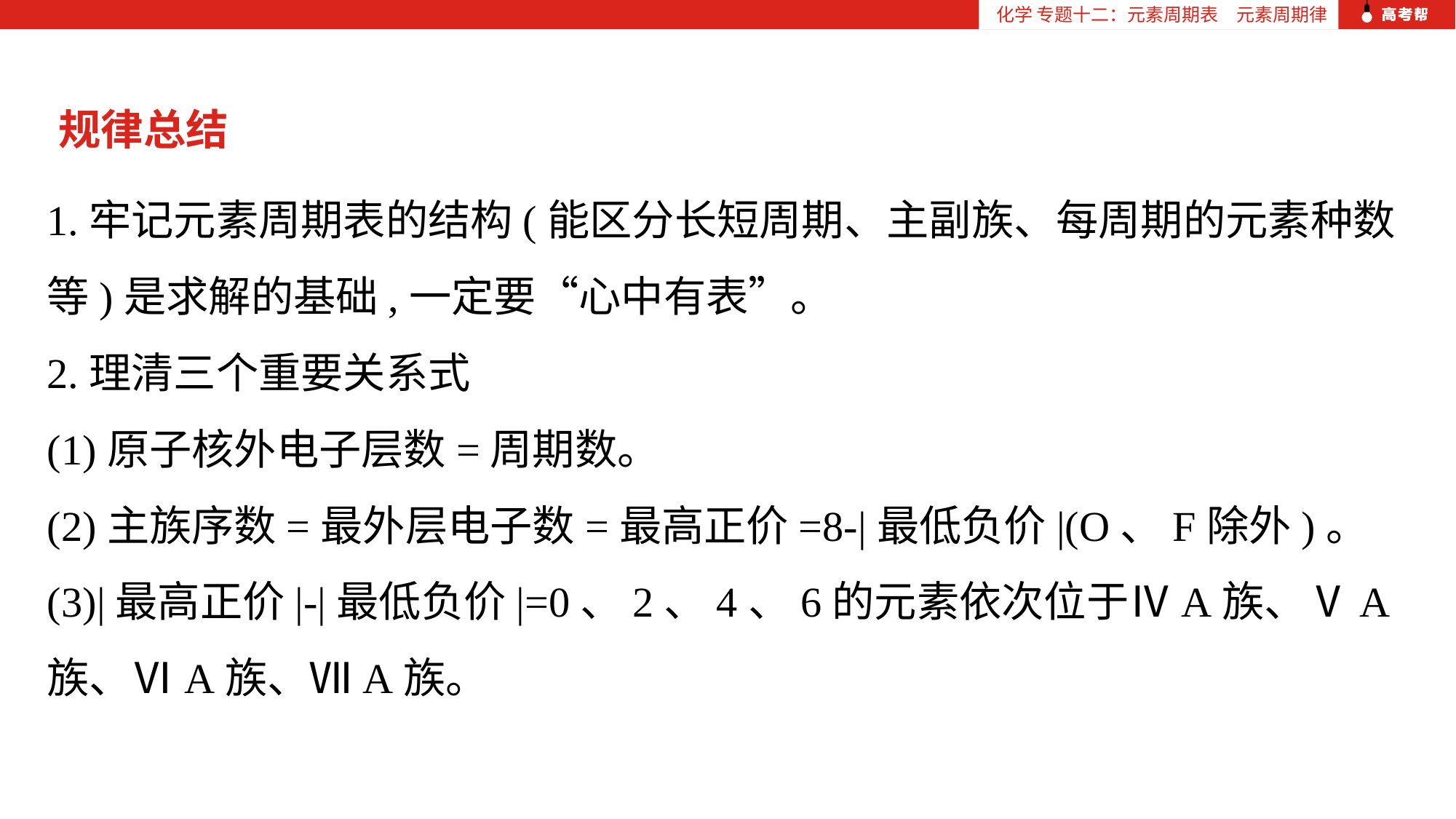

化学 专题十二：元素周期表　元素周期律
规律总结
1.牢记元素周期表的结构(能区分长短周期、主副族、每周期的元素种数等)是求解的基础,一定要“心中有表”。
2.理清三个重要关系式
(1)原子核外电子层数=周期数。
(2)主族序数=最外层电子数=最高正价=8-|最低负价|(O、F除外)。
(3)|最高正价|-|最低负价|=0、2、4、6的元素依次位于ⅣA族、ⅤA族、ⅥA族、ⅦA族。